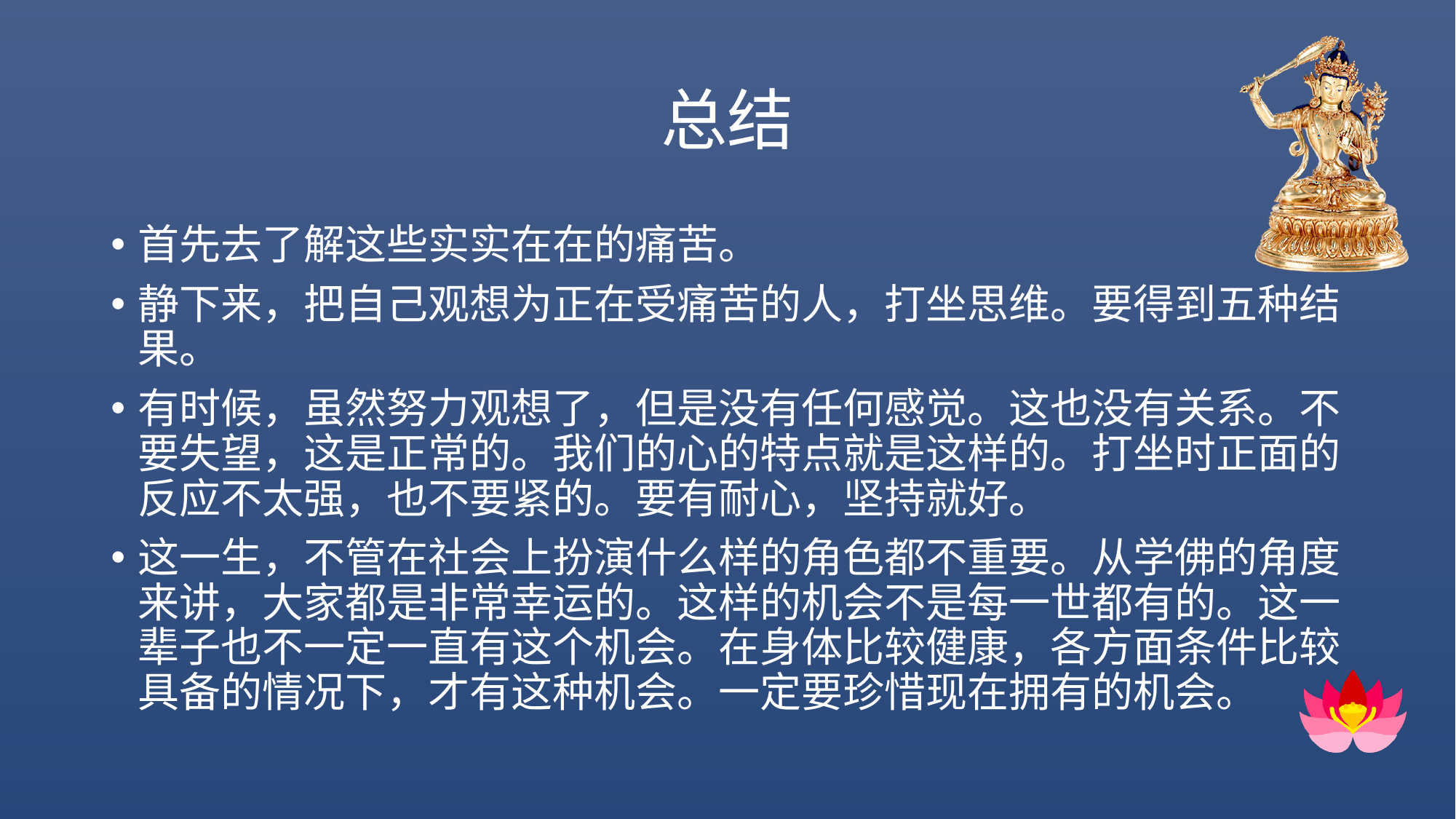

# 总结
首先去了解这些实实在在的痛苦。
静下来，把自己观想为正在受痛苦的人，打坐思维。要得到五种结果。
有时候，虽然努力观想了，但是没有任何感觉。这也没有关系。不要失望，这是正常的。我们的心的特点就是这样的。打坐时正面的反应不太强，也不要紧的。要有耐心，坚持就好。
这一生，不管在社会上扮演什么样的角色都不重要。从学佛的角度来讲，大家都是非常幸运的。这样的机会不是每一世都有的。这一辈子也不一定一直有这个机会。在身体比较健康，各方面条件比较具备的情况下，才有这种机会。一定要珍惜现在拥有的机会。